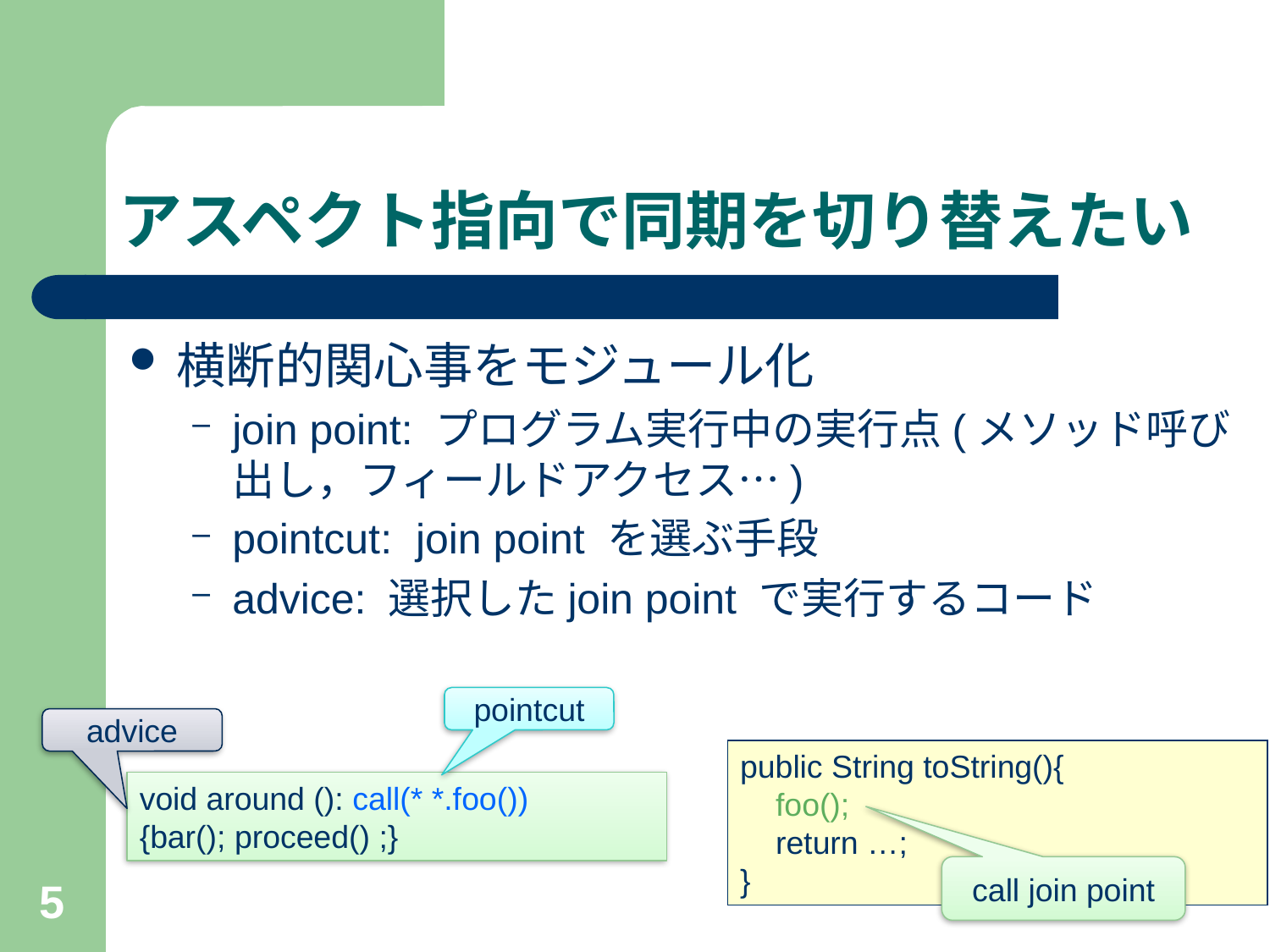

# アスペクト指向で同期を切り替えたい
横断的関心事をモジュール化
join point: プログラム実行中の実行点(メソッド呼び出し，フィールドアクセス…)
pointcut:  join point を選ぶ手段
advice: 選択したjoin point で実行するコード
pointcut
advice
public String toString(){
    foo();
    return …;
}
void around (): call(* *.foo())
{bar(); proceed() ;}
call join point
5